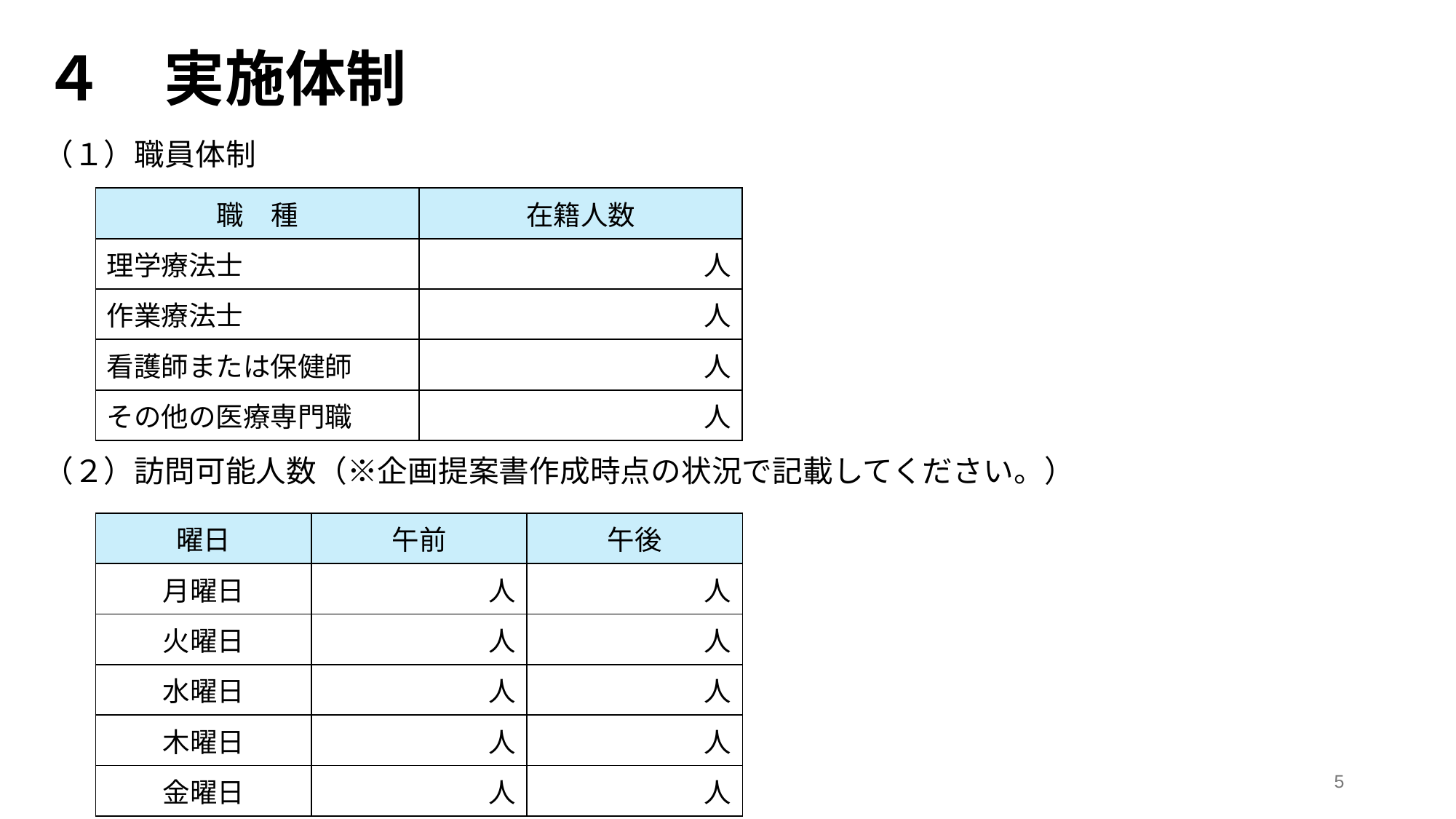

４　実施体制
# （１）職員体制
| 職　種 | 在籍人数 |
| --- | --- |
| 理学療法士 | 人 |
| 作業療法士 | 人 |
| 看護師または保健師 | 人 |
| その他の医療専門職 | 人 |
（２）訪問可能人数（※企画提案書作成時点の状況で記載してください。）
| 曜日 | 午前 | 午後 |
| --- | --- | --- |
| 月曜日 | 人 | 人 |
| 火曜日 | 人 | 人 |
| 水曜日 | 人 | 人 |
| 木曜日 | 人 | 人 |
| 金曜日 | 人 | 人 |
5